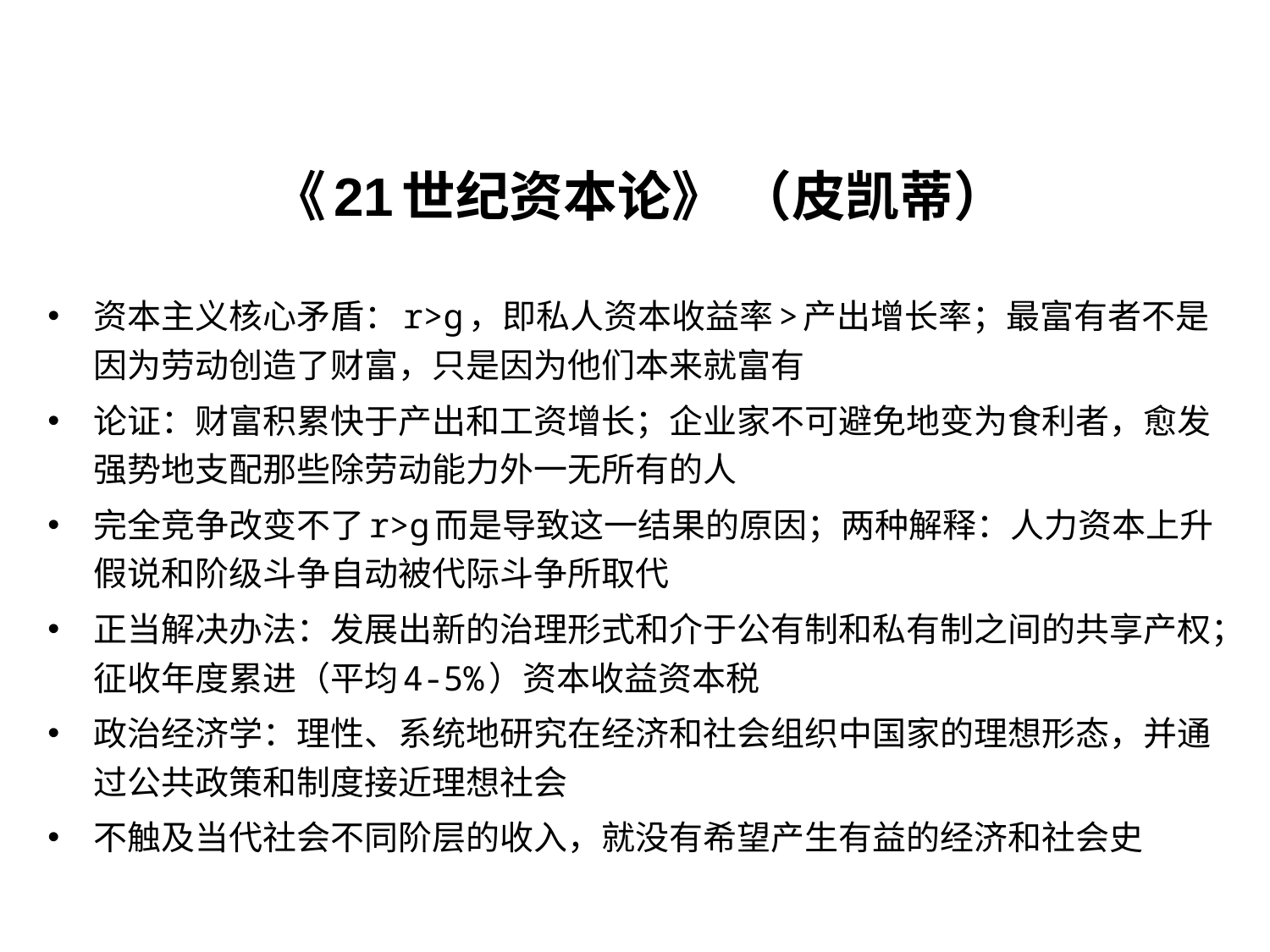

《21世纪资本论》 （皮凯蒂）

资本主义核心矛盾：r>g，即私人资本收益率>产出增长率；最富有者不是因为劳动创造了财富，只是因为他们本来就富有
论证：财富积累快于产出和工资增长；企业家不可避免地变为食利者，愈发强势地支配那些除劳动能力外一无所有的人
完全竞争改变不了r>g而是导致这一结果的原因；两种解释：人力资本上升假说和阶级斗争自动被代际斗争所取代
正当解决办法：发展出新的治理形式和介于公有制和私有制之间的共享产权；征收年度累进（平均4-5%）资本收益资本税
政治经济学：理性、系统地研究在经济和社会组织中国家的理想形态，并通过公共政策和制度接近理想社会
不触及当代社会不同阶层的收入，就没有希望产生有益的经济和社会史
IWEP